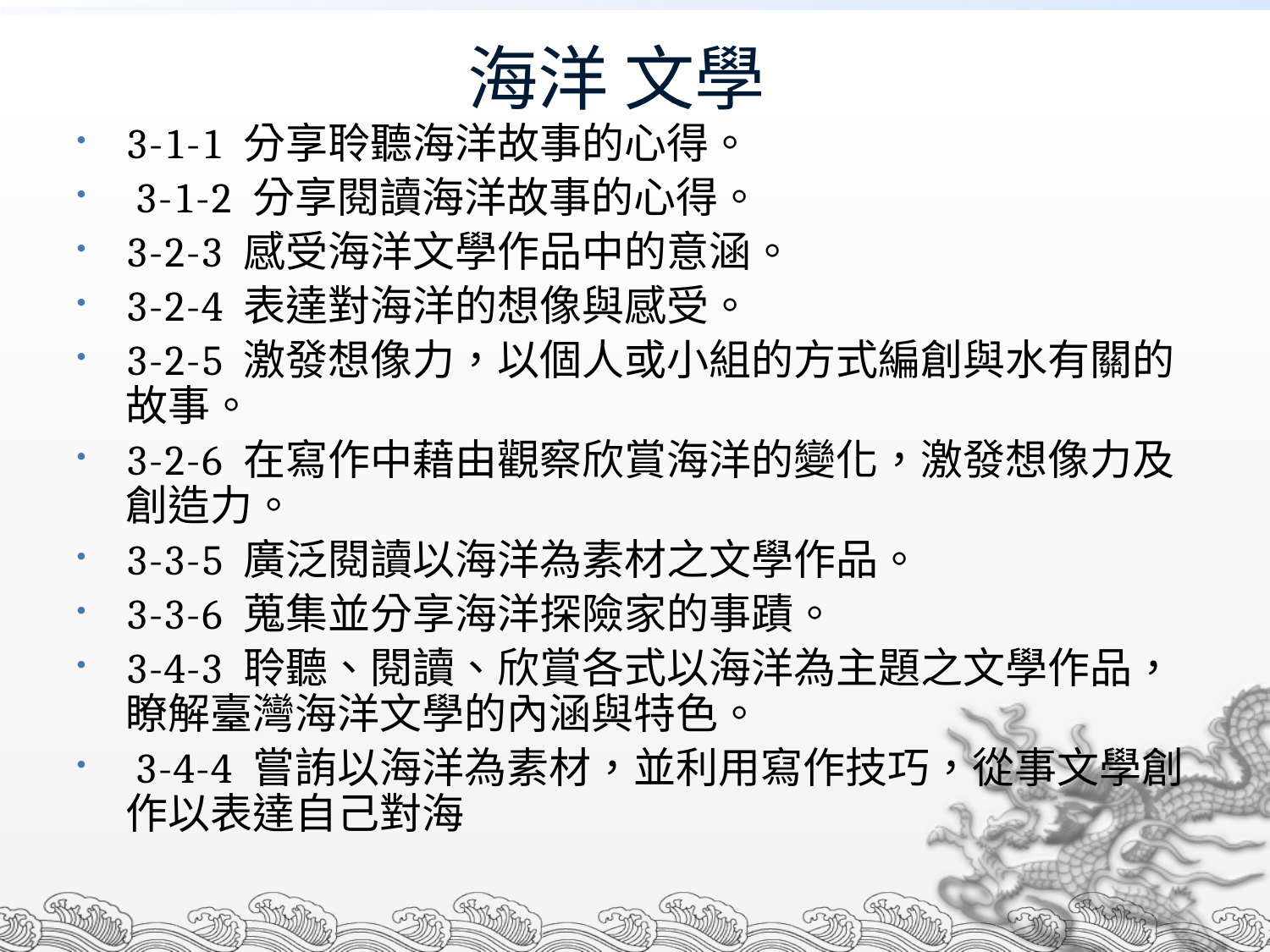

# 海洋 文學
3-1-1 分享聆聽海洋故事的心得。
 3-1-2 分享閱讀海洋故事的心得。
3-2-3 感受海洋文學作品中的意涵。
3-2-4 表達對海洋的想像與感受。
3-2-5 激發想像力，以個人或小組的方式編創與水有關的故事。
3-2-6 在寫作中藉由觀察欣賞海洋的變化，激發想像力及創造力。
3-3-5 廣泛閱讀以海洋為素材之文學作品。
3-3-6 蒐集並分享海洋探險家的事蹟。
3-4-3 聆聽、閱讀、欣賞各式以海洋為主題之文學作品，瞭解臺灣海洋文學的內涵與特色。
 3-4-4 嘗詴以海洋為素材，並利用寫作技巧，從事文學創作以表達自己對海